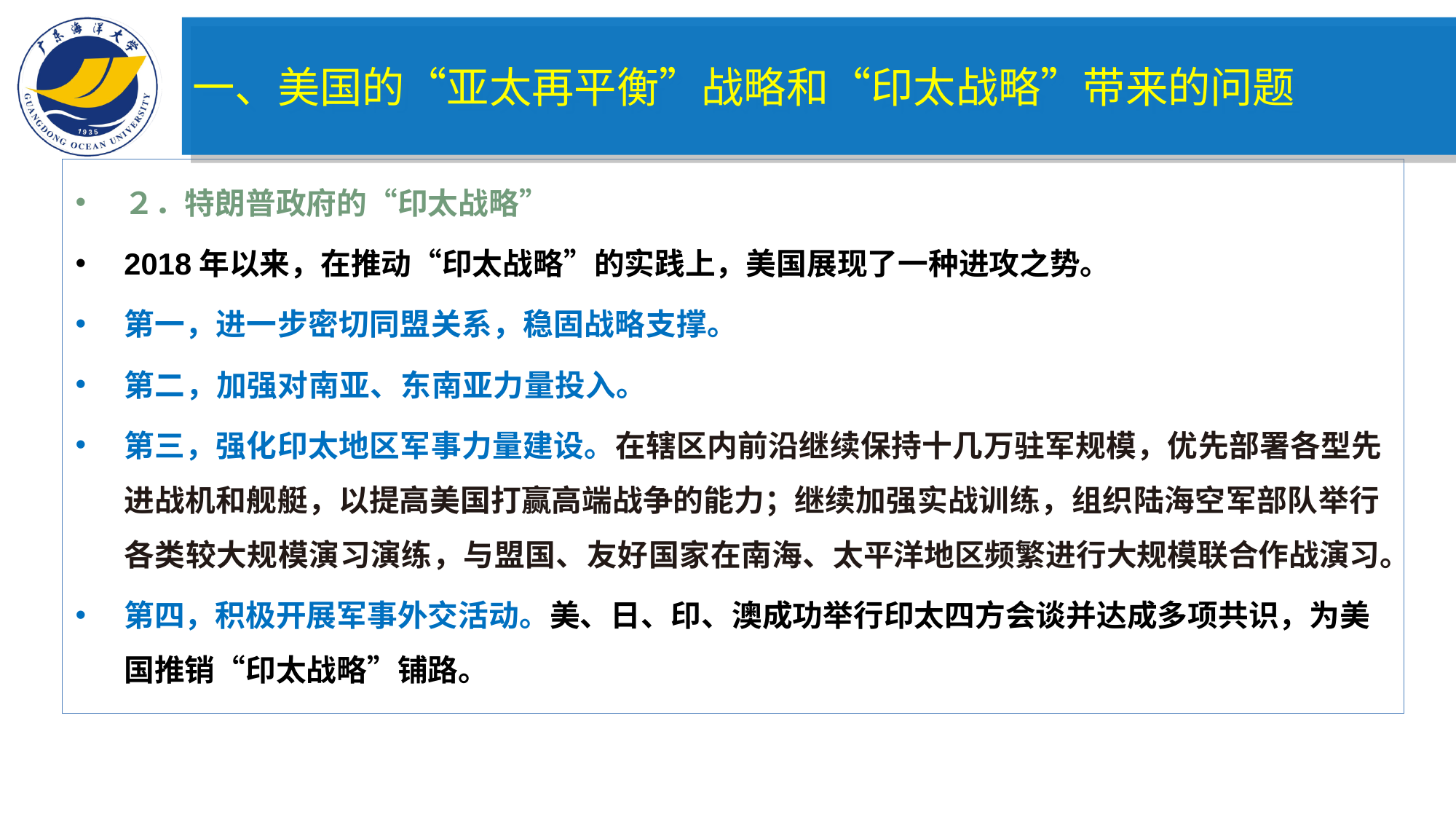

一、美国的“亚太再平衡”战略和“印太战略”带来的问题
２．特朗普政府的“印太战略”
2018年以来，在推动“印太战略”的实践上，美国展现了一种进攻之势。
第一，进一步密切同盟关系，稳固战略支撑。
第二，加强对南亚、东南亚力量投入。
第三，强化印太地区军事力量建设。在辖区内前沿继续保持十几万驻军规模，优先部署各型先进战机和舰艇，以提高美国打赢高端战争的能力；继续加强实战训练，组织陆海空军部队举行各类较大规模演习演练，与盟国、友好国家在南海、太平洋地区频繁进行大规模联合作战演习。
第四，积极开展军事外交活动。美、日、印、澳成功举行印太四方会谈并达成多项共识，为美国推销“印太战略”铺路。